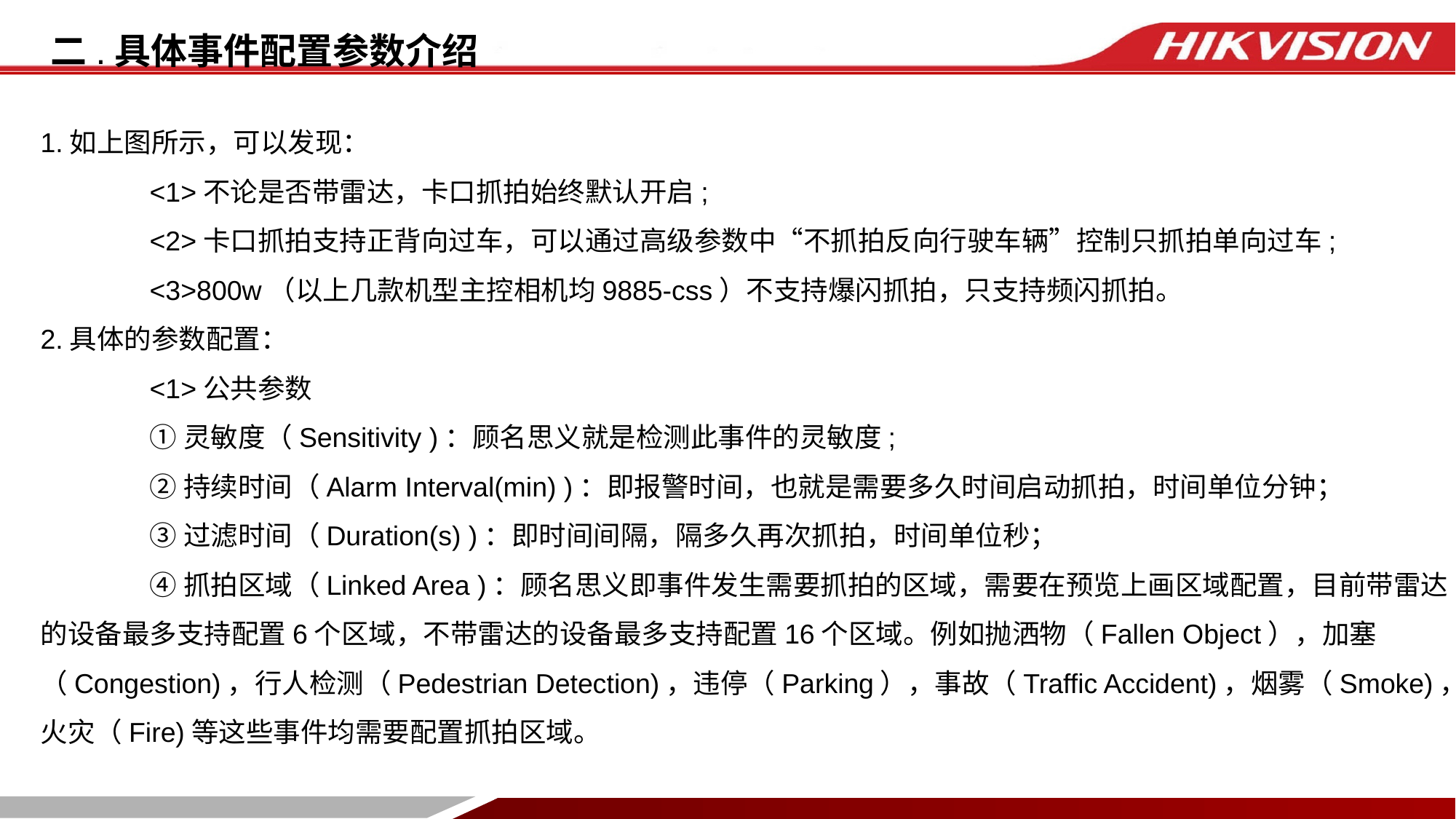

# 二.具体事件配置参数介绍
1.如上图所示，可以发现：
	<1>不论是否带雷达，卡口抓拍始终默认开启;
	<2>卡口抓拍支持正背向过车，可以通过高级参数中“不抓拍反向行驶车辆”控制只抓拍单向过车;
	<3>800w（以上几款机型主控相机均9885-css）不支持爆闪抓拍，只支持频闪抓拍。
2.具体的参数配置：
	<1>公共参数
	①灵敏度（Sensitivity )：顾名思义就是检测此事件的灵敏度;
	②持续时间（Alarm Interval(min) )：即报警时间，也就是需要多久时间启动抓拍，时间单位分钟；
	③过滤时间（Duration(s) )：即时间间隔，隔多久再次抓拍，时间单位秒；
	④抓拍区域（Linked Area )：顾名思义即事件发生需要抓拍的区域，需要在预览上画区域配置，目前带雷达的设备最多支持配置6个区域，不带雷达的设备最多支持配置16个区域。例如抛洒物（Fallen Object），加塞（Congestion)，行人检测（Pedestrian Detection)，违停（Parking），事故（Traffic Accident)，烟雾（Smoke)，火灾（Fire)等这些事件均需要配置抓拍区域。